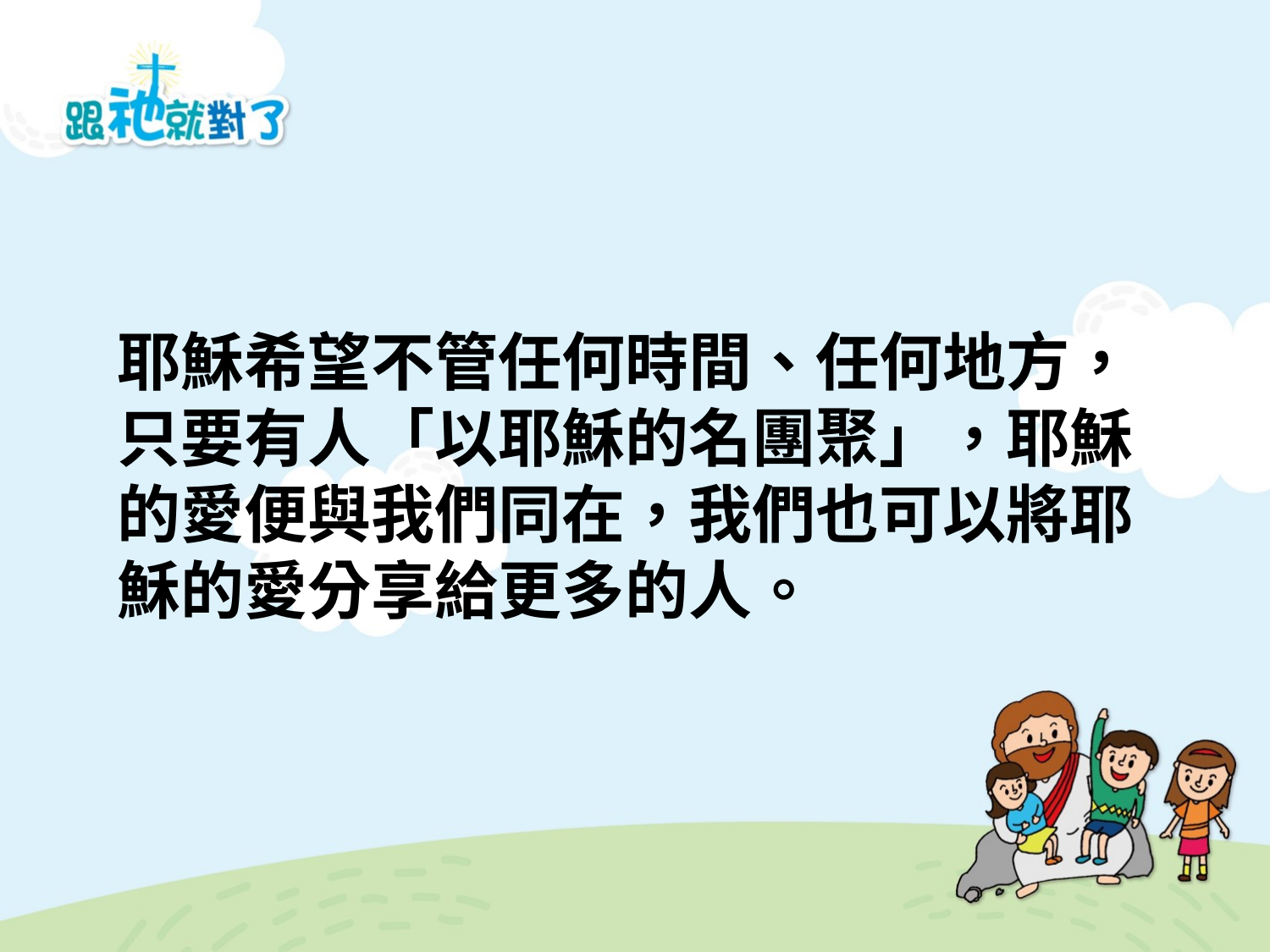

耶穌希望不管任何時間、任何地方，只要有人「以耶穌的名團聚」，耶穌的愛便與我們同在，我們也可以將耶穌的愛分享給更多的人。